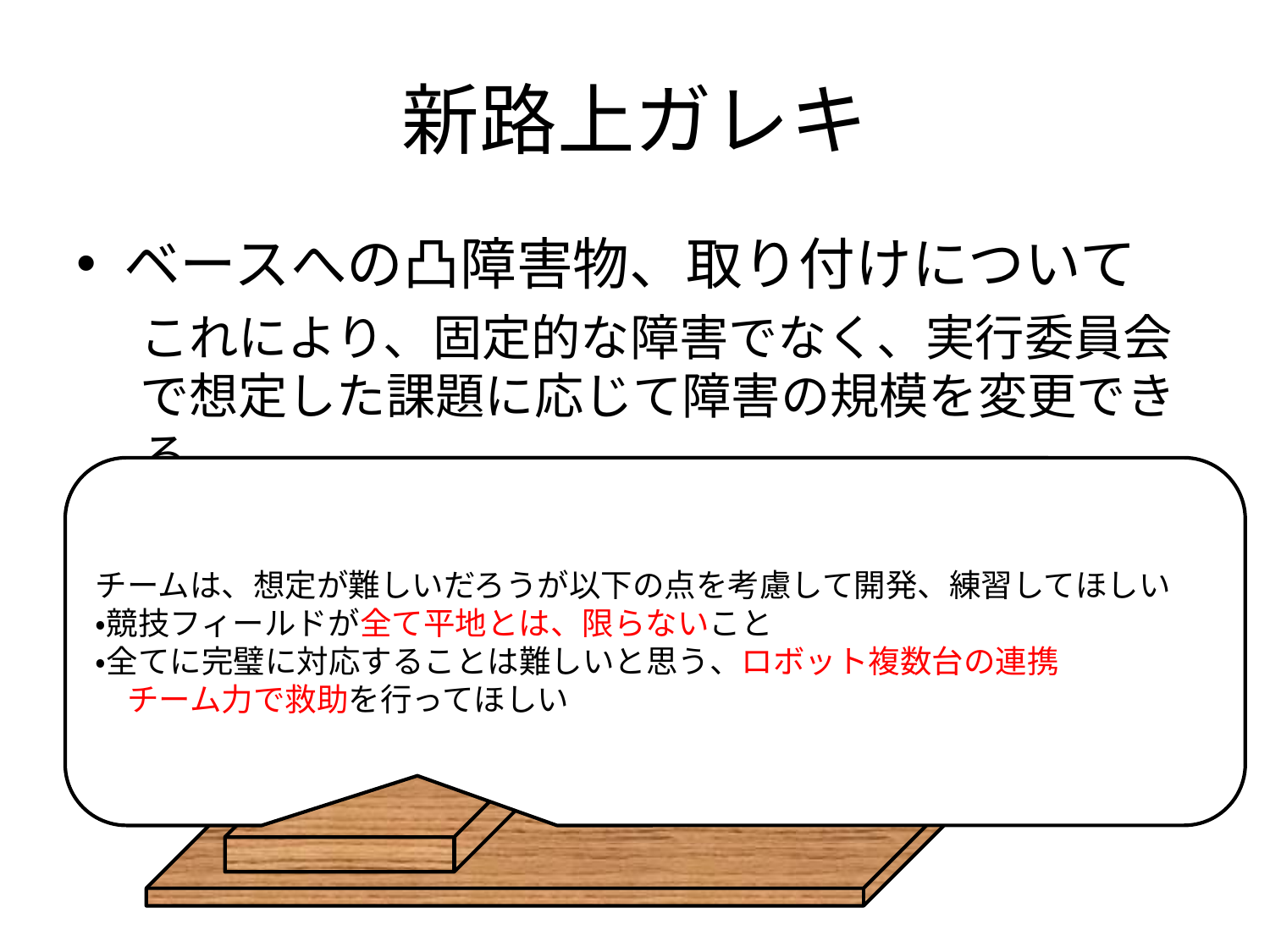

# 新路上ガレキ
ベースへの凸障害物、取り付けについて
これにより、固定的な障害でなく、実行委員会で想定した課題に応じて障害の規模を変更できる
チームは、想定が難しいだろうが以下の点を考慮して開発、練習してほしい
・競技フィールドが全て平地とは、限らないこと
・全てに完璧に対応することは難しいと思う、ロボット複数台の連携
　チーム力で救助を行ってほしい
溶接、接着固定でないため、課題に応じて変更可能